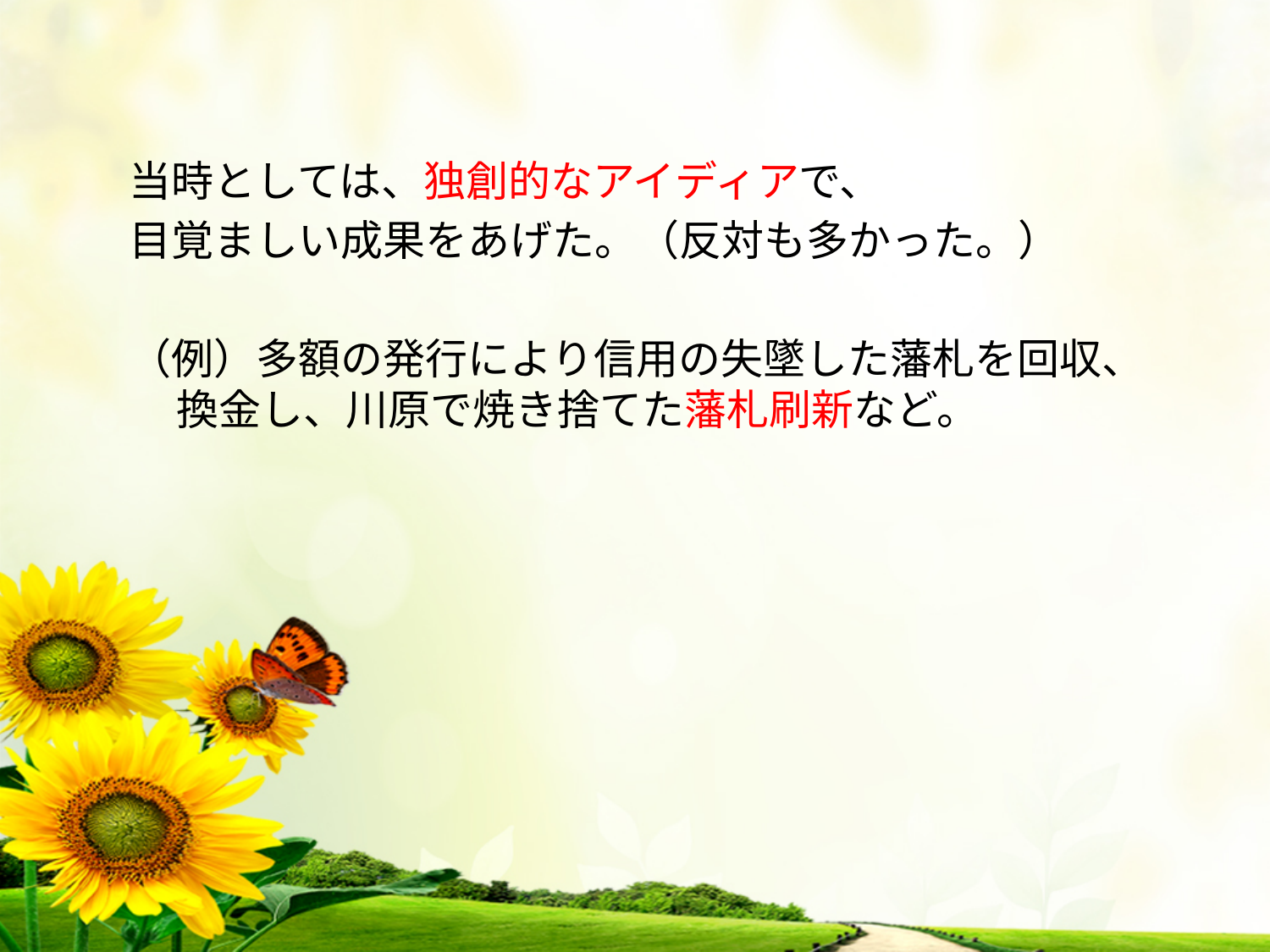

当時としては、独創的なアイディアで、
目覚ましい成果をあげた。（反対も多かった。）

（例）多額の発行により信用の失墜した藩札を回収、換金し、川原で焼き捨てた藩札刷新など。